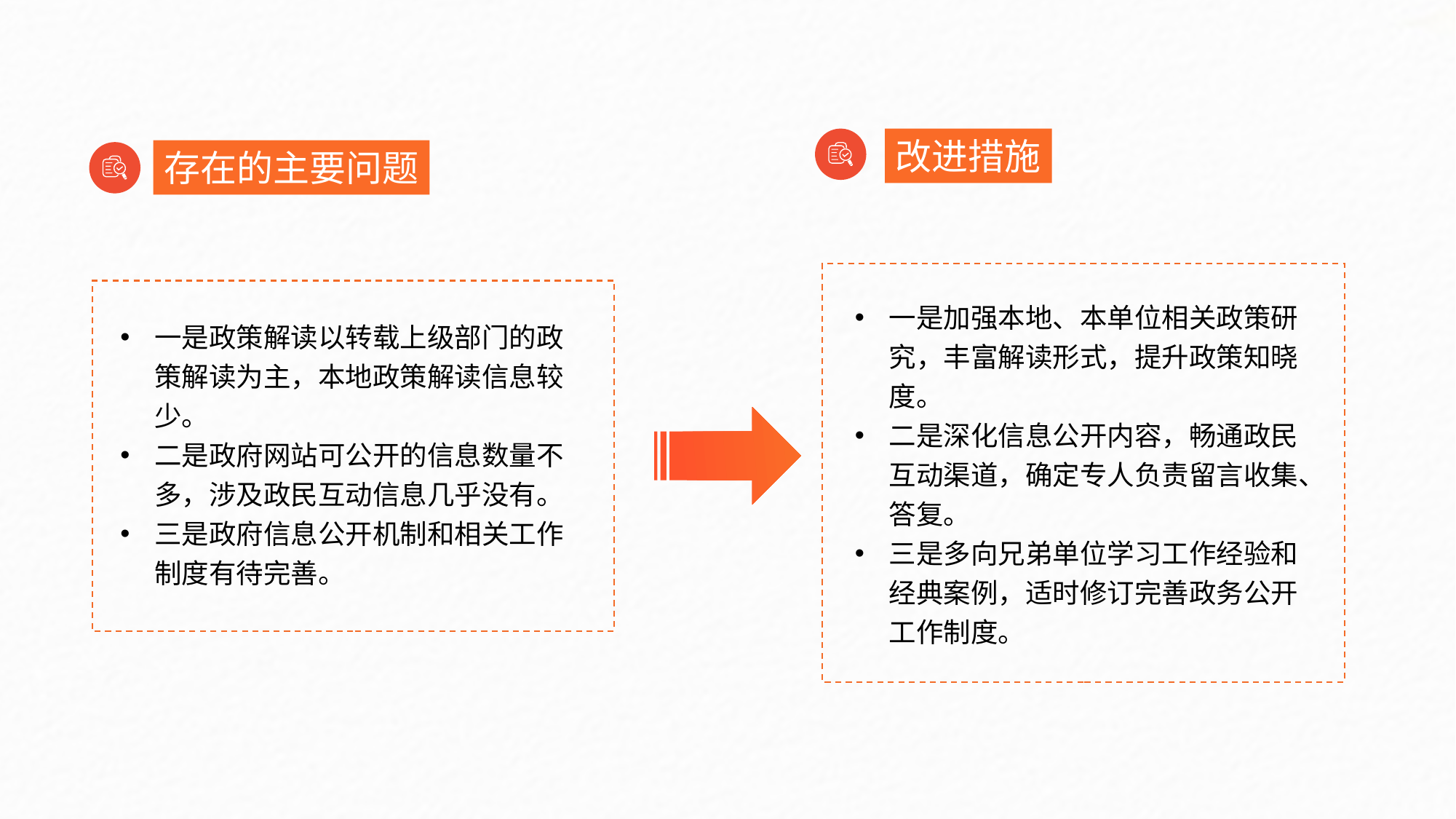

改进措施
存在的主要问题

一是加强本地、本单位相关政策研究，丰富解读形式，提升政策知晓度。
二是深化信息公开内容，畅通政民互动渠道，确定专人负责留言收集、答复。
三是多向兄弟单位学习工作经验和经典案例，适时修订完善政务公开工作制度。
一是政策解读以转载上级部门的政策解读为主，本地政策解读信息较少。
二是政府网站可公开的信息数量不多，涉及政民互动信息几乎没有。
三是政府信息公开机制和相关工作制度有待完善。